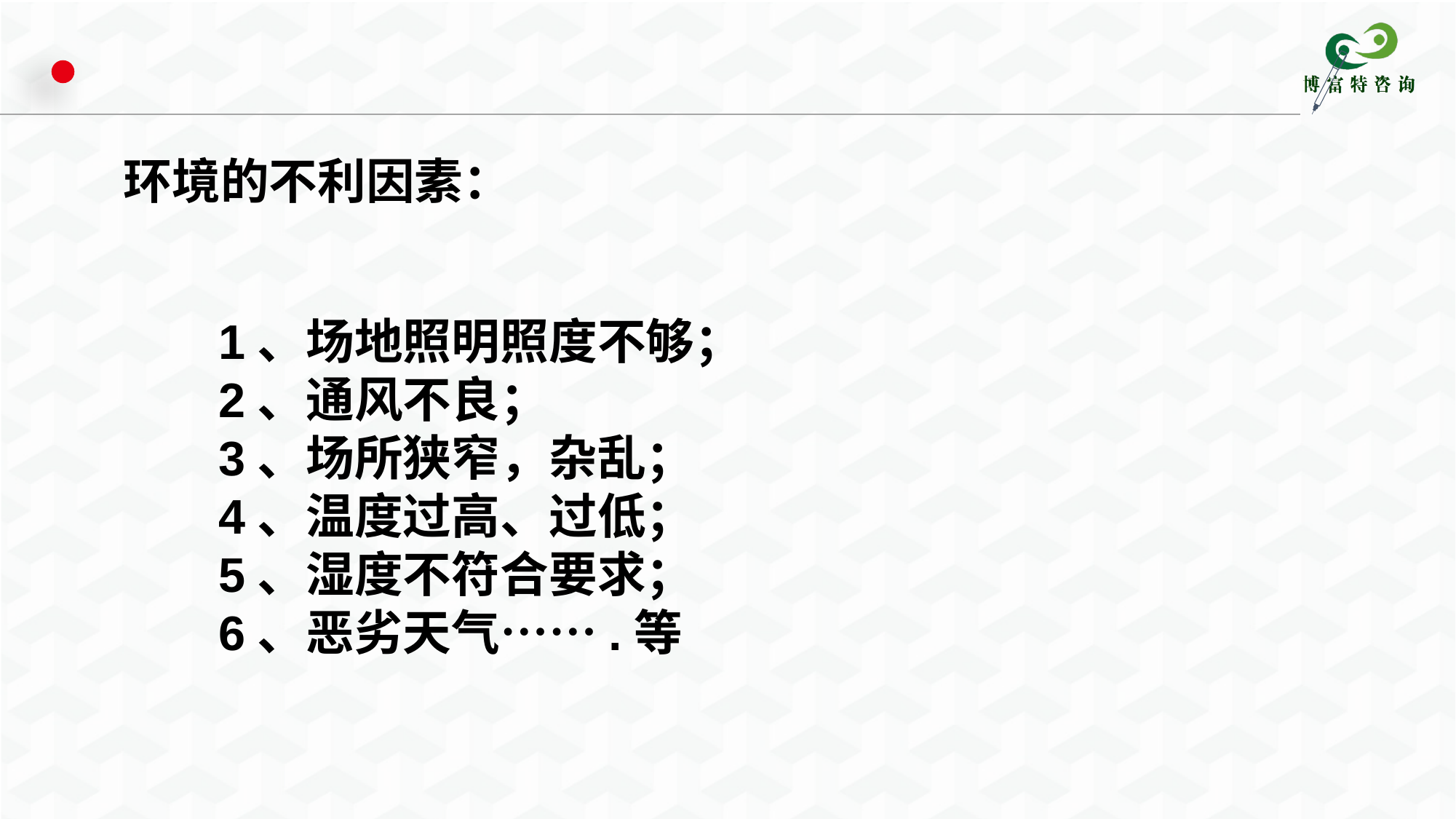

环境的不利因素：
1、场地照明照度不够；
2、通风不良；
3、场所狭窄，杂乱；
4、温度过高、过低；
5、湿度不符合要求；
6、恶劣天气…….等